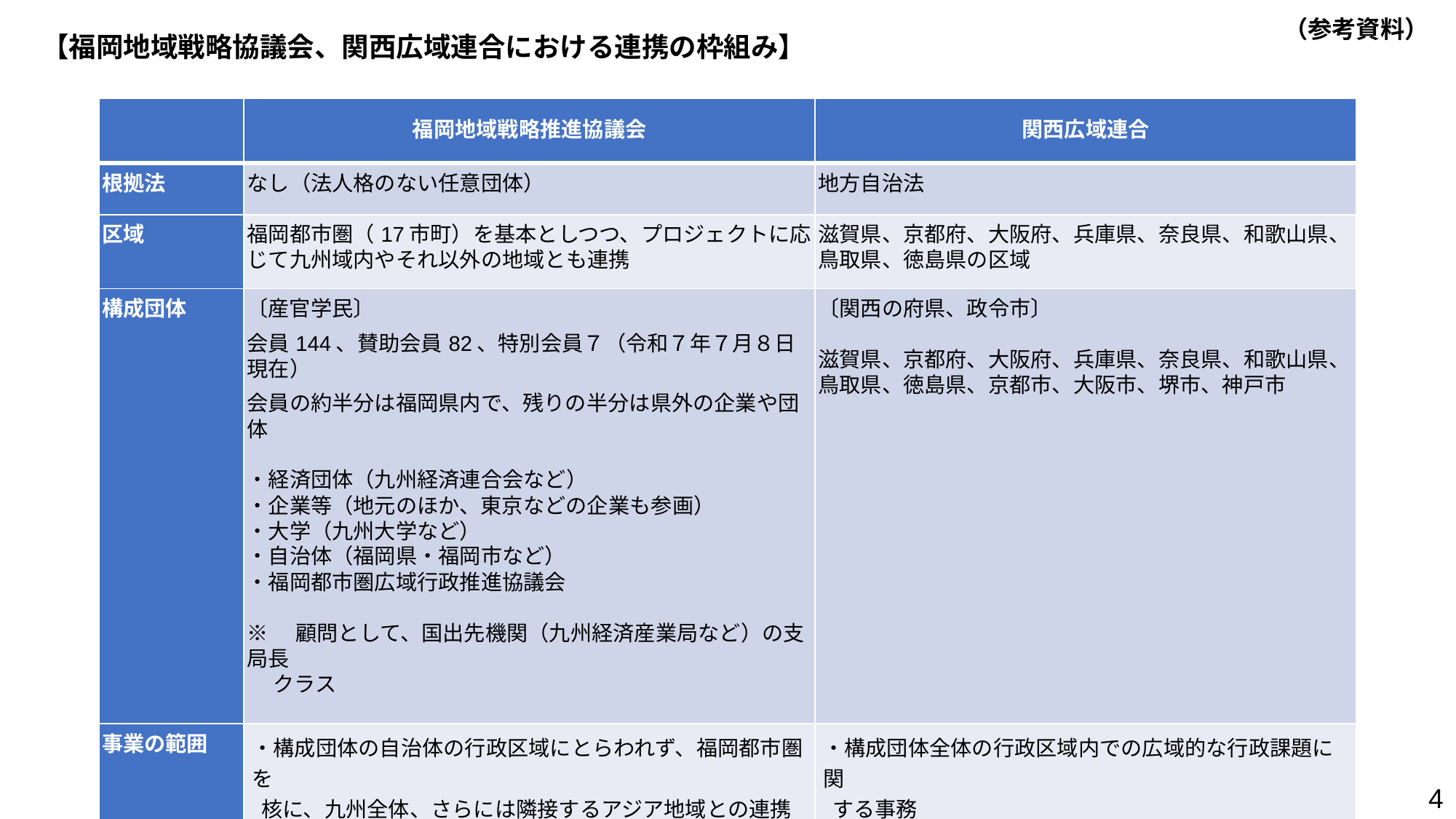

（参考資料）
【福岡地域戦略協議会、関西広域連合における連携の枠組み】
|  | 福岡地域戦略推進協議会 | 関西広域連合 |
| --- | --- | --- |
| 根拠法 | なし（法人格のない任意団体） | 地方自治法 |
| 区域 | 福岡都市圏（17市町）を基本としつつ、プロジェクトに応じて九州域内やそれ以外の地域とも連携 | 滋賀県、京都府、大阪府、兵庫県、奈良県、和歌山県、鳥取県、徳島県の区域 |
| 構成団体 | 〔産官学民〕 会員144、賛助会員82、特別会員７（令和７年７月８日現在） 会員の約半分は福岡県内で、残りの半分は県外の企業や団体 ・経済団体（九州経済連合会など） ・企業等（地元のほか、東京などの企業も参画） ・大学（九州大学など） ・自治体（福岡県・福岡市など） ・福岡都市圏広域行政推進協議会 ※　顧問として、国出先機関（九州経済産業局など）の支局長 　 クラス | 〔関西の府県、政令市〕   滋賀県、京都府、大阪府、兵庫県、奈良県、和歌山県、鳥取県、徳島県、京都市、大阪市、堺市、神戸市 |
| 事業の範囲 | ・構成団体の自治体の行政区域にとらわれず、福岡都市圏を 核に、九州全体、さらには隣接するアジア地域との連携も 視野に事業を実施 | ・構成団体全体の行政区域内での広域的な行政課題に関 する事務 |
4